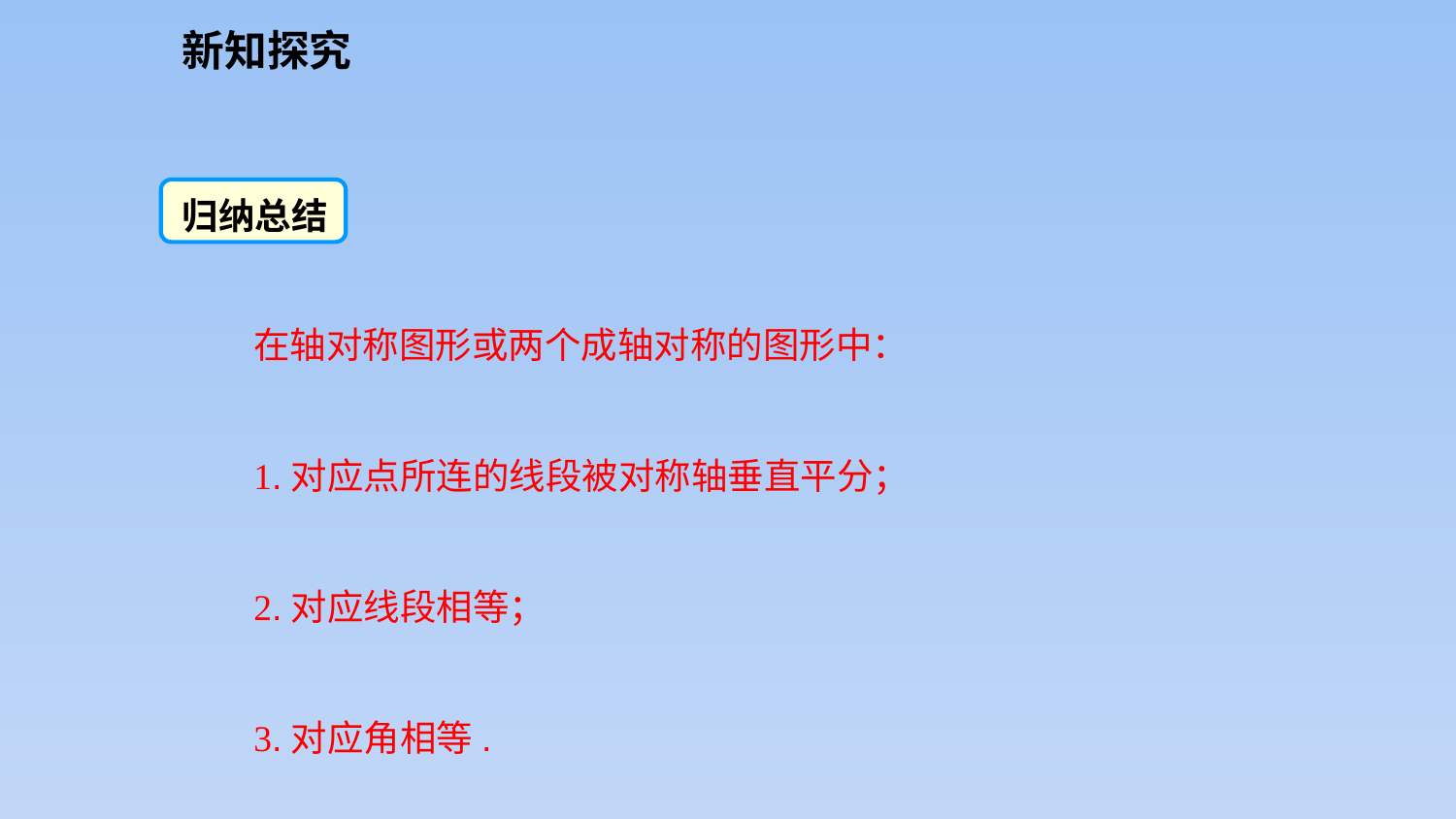

新知探究

归纳总结
在轴对称图形或两个成轴对称的图形中：
1.对应点所连的线段被对称轴垂直平分；
2.对应线段相等；
3.对应角相等.